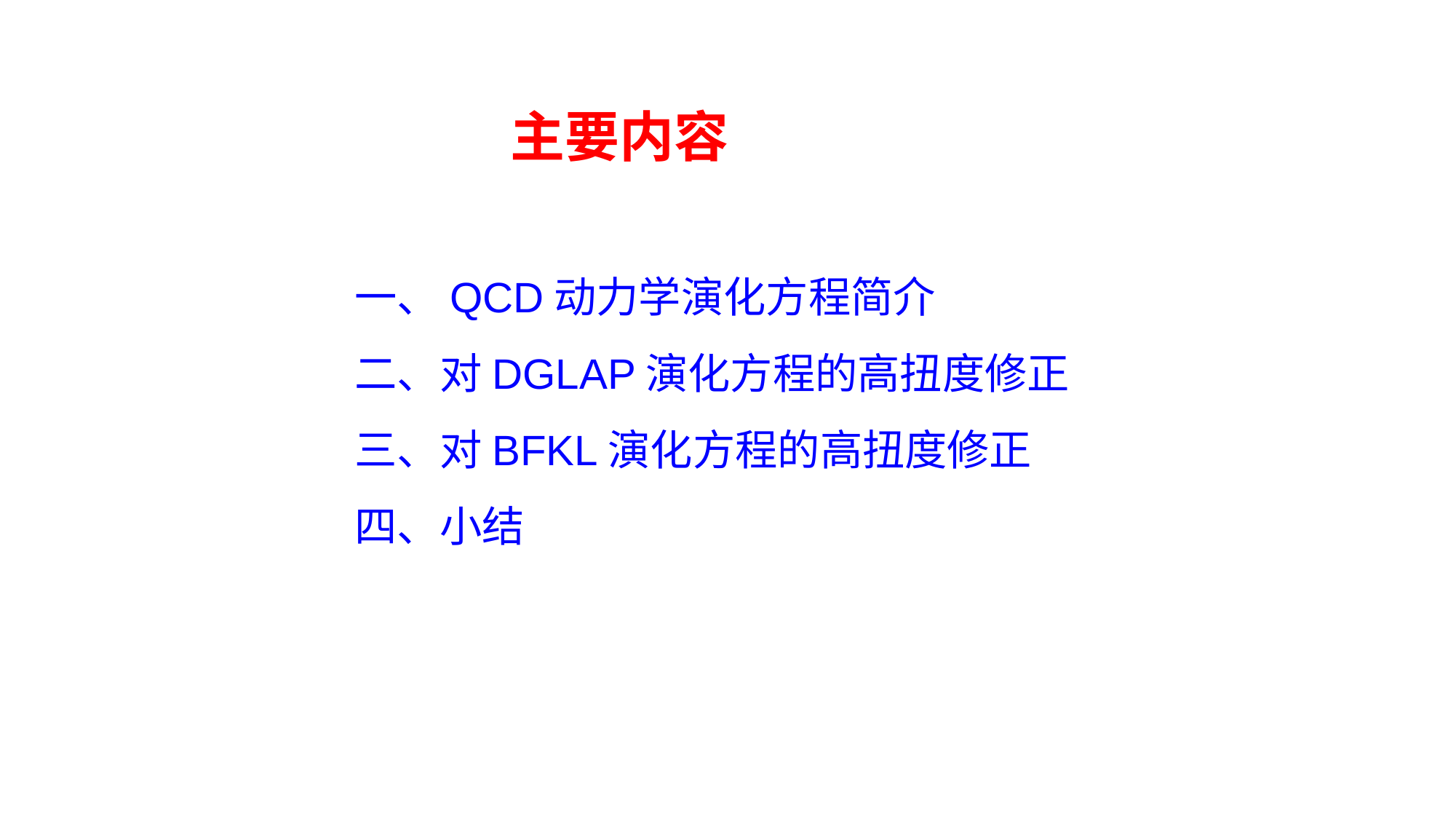

主要内容
一、QCD动力学演化方程简介
二、对DGLAP演化方程的高扭度修正
三、对BFKL演化方程的高扭度修正
四、小结